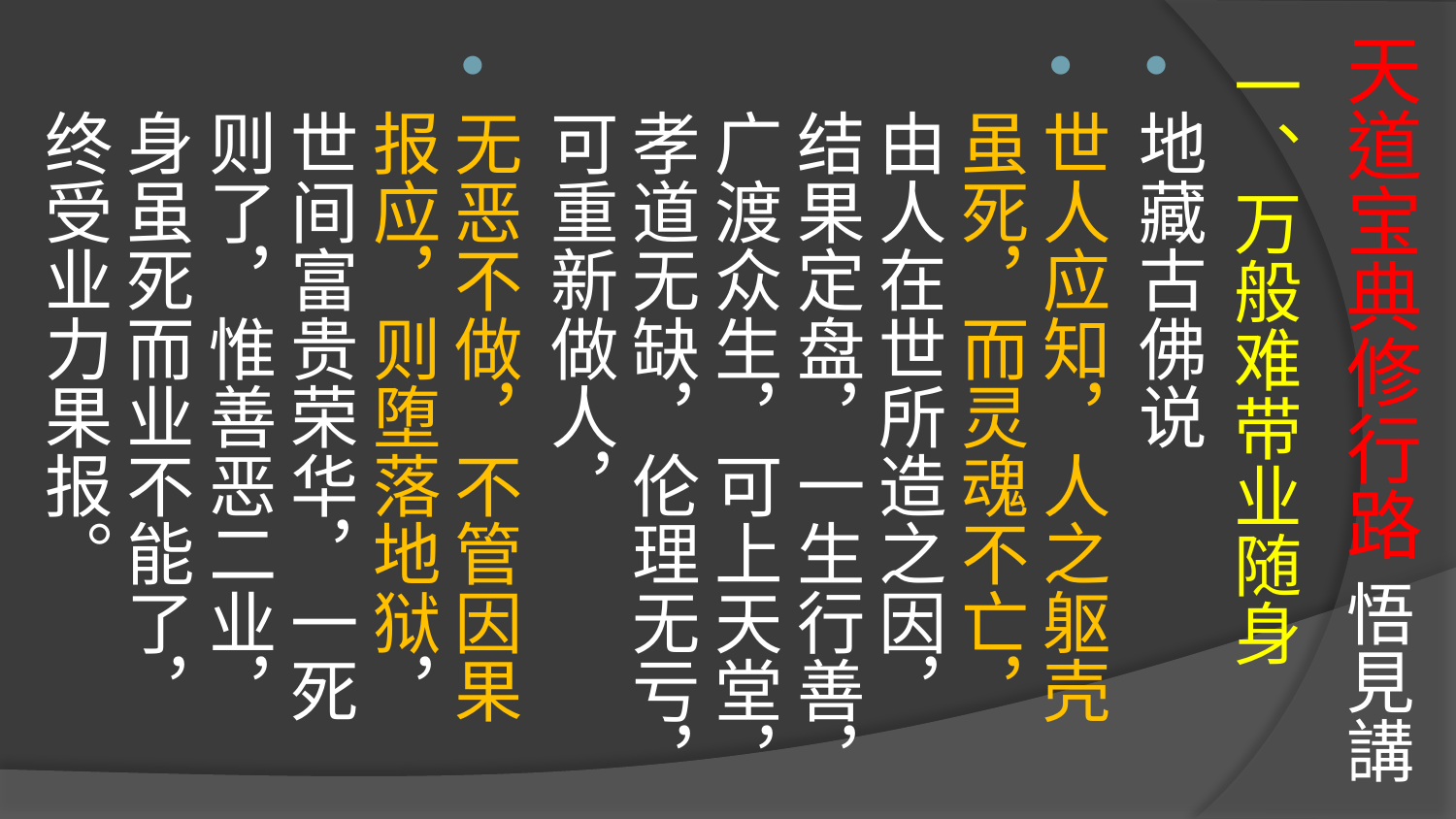

# 天道宝典修行路 悟見講
一、万般难带业随身
地藏古佛说
世人应知，人之躯壳虽死，而灵魂不亡，由人在世所造之因，结果定盘，一生行善，广渡众生，可上天堂，孝道无缺，伦理无亏，可重新做人，
无恶不做，不管因果报应，则堕落地狱，世间富贵荣华，一死则了，惟善恶二业，身虽死而业不能了，终受业力果报。